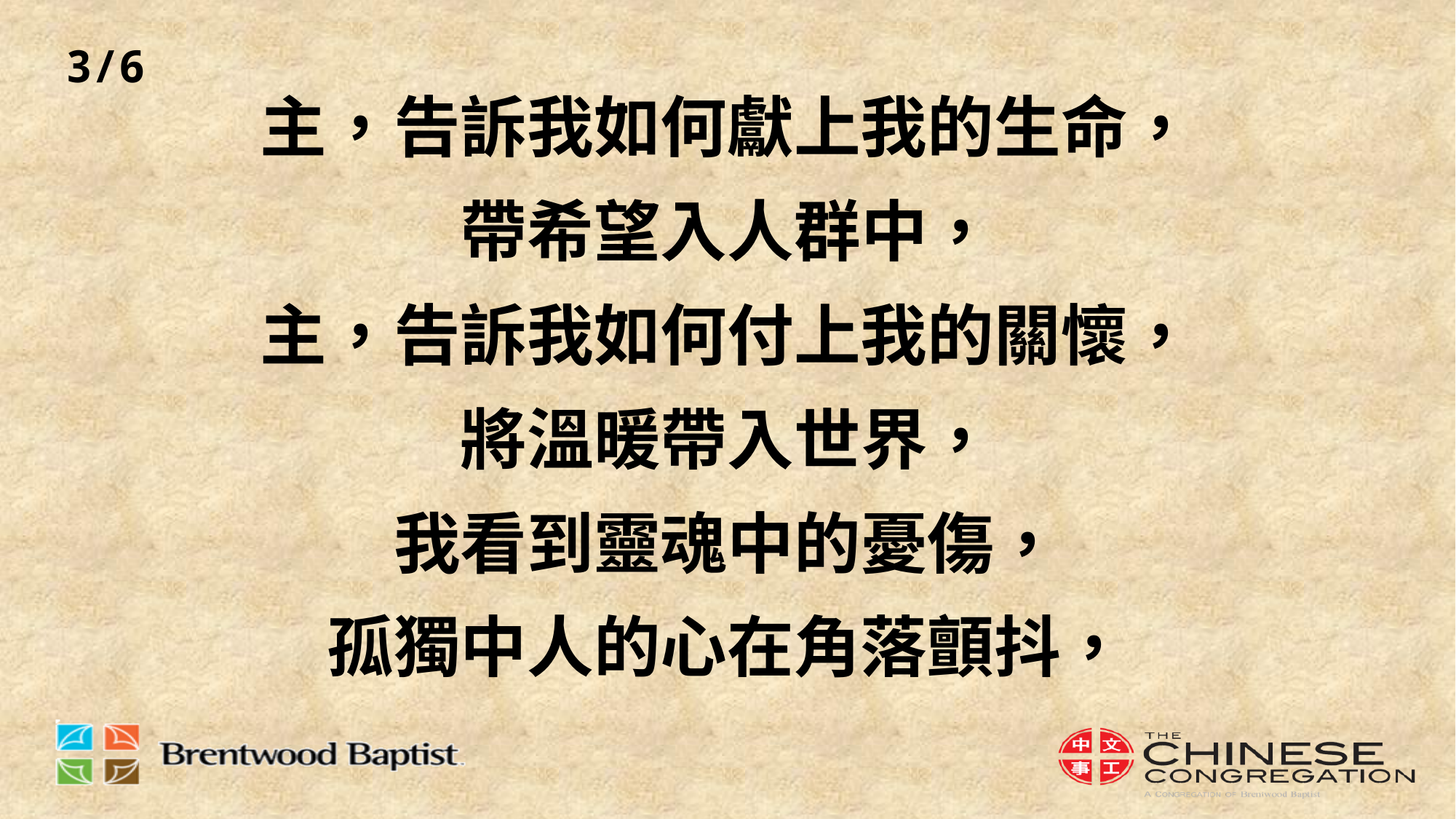

3/6
# 主，告訴我如何獻上我的生命， 帶希望入人群中， 主，告訴我如何付上我的關懷， 將溫暖帶入世界， 我看到靈魂中的憂傷， 孤獨中人的心在角落顫抖，